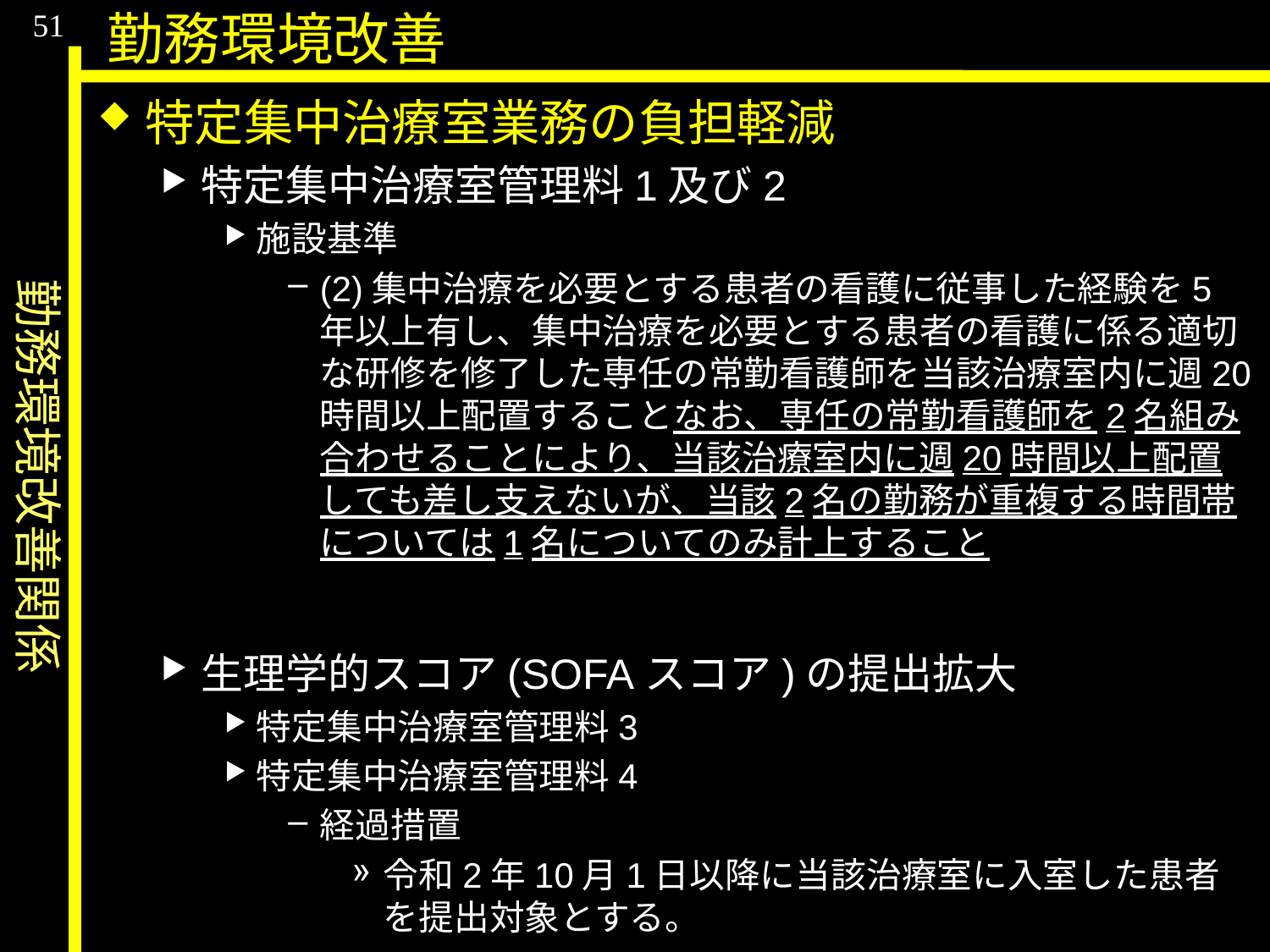

勤務環境改善関係
51
勤務環境改善

特定集中治療室業務の負担軽減
特定集中治療室管理料1及び2
施設基準
(2)集中治療を必要とする患者の看護に従事した経験を5年以上有し、集中治療を必要とする患者の看護に係る適切な研修を修了した専任の常勤看護師を当該治療室内に週20時間以上配置することなお、専任の常勤看護師を2名組み合わせることにより、当該治療室内に週20時間以上配置しても差し支えないが、当該2名の勤務が重複する時間帯については1名についてのみ計上すること

生理学的スコア(SOFAスコア)の提出拡大
特定集中治療室管理料3
特定集中治療室管理料4
経過措置
令和2年10月1日以降に当該治療室に入室した患者を提出対象とする。